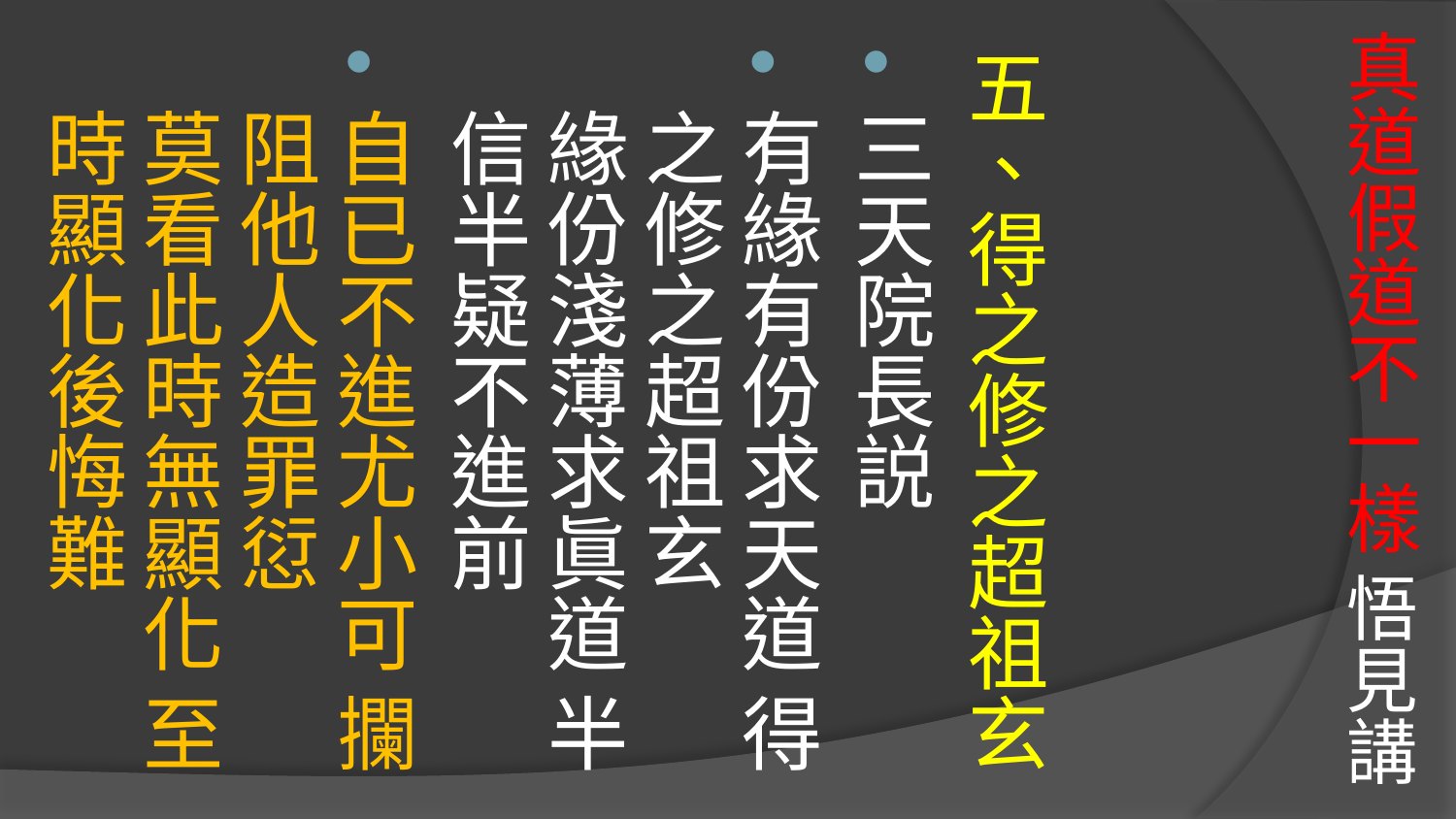

# 真道假道不一樣 悟見講
五、得之修之超祖玄
三天院長説
有緣有份求天道 得之修之超祖玄
緣份淺薄求眞道 半信半疑不進前
自已不進尤小可 攔阻他人造罪愆
莫看此時無顯化 至時顯化後悔難